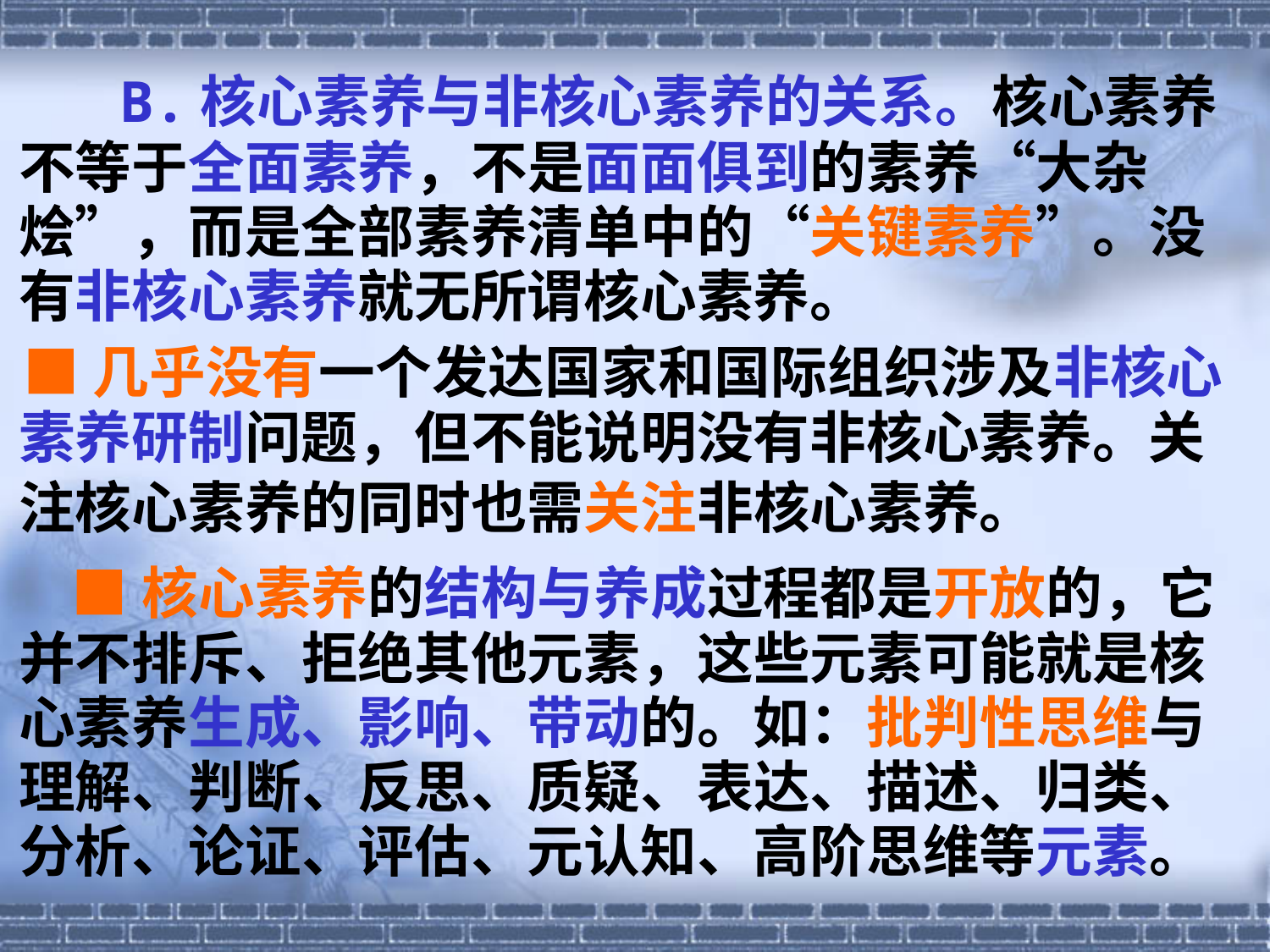

B.核心素养与非核心素养的关系。核心素养不等于全面素养，不是面面俱到的素养“大杂烩”，而是全部素养清单中的“关键素养”。没有非核心素养就无所谓核心素养。
    ■几乎没有一个发达国家和国际组织涉及非核心素养研制问题，但不能说明没有非核心素养。关注核心素养的同时也需关注非核心素养。
       ■核心素养的结构与养成过程都是开放的，它并不排斥、拒绝其他元素，这些元素可能就是核心素养生成、影响、带动的。如：批判性思维与理解、判断、反思、质疑、表达、描述、归类、分析、论证、评估、元认知、高阶思维等元素。